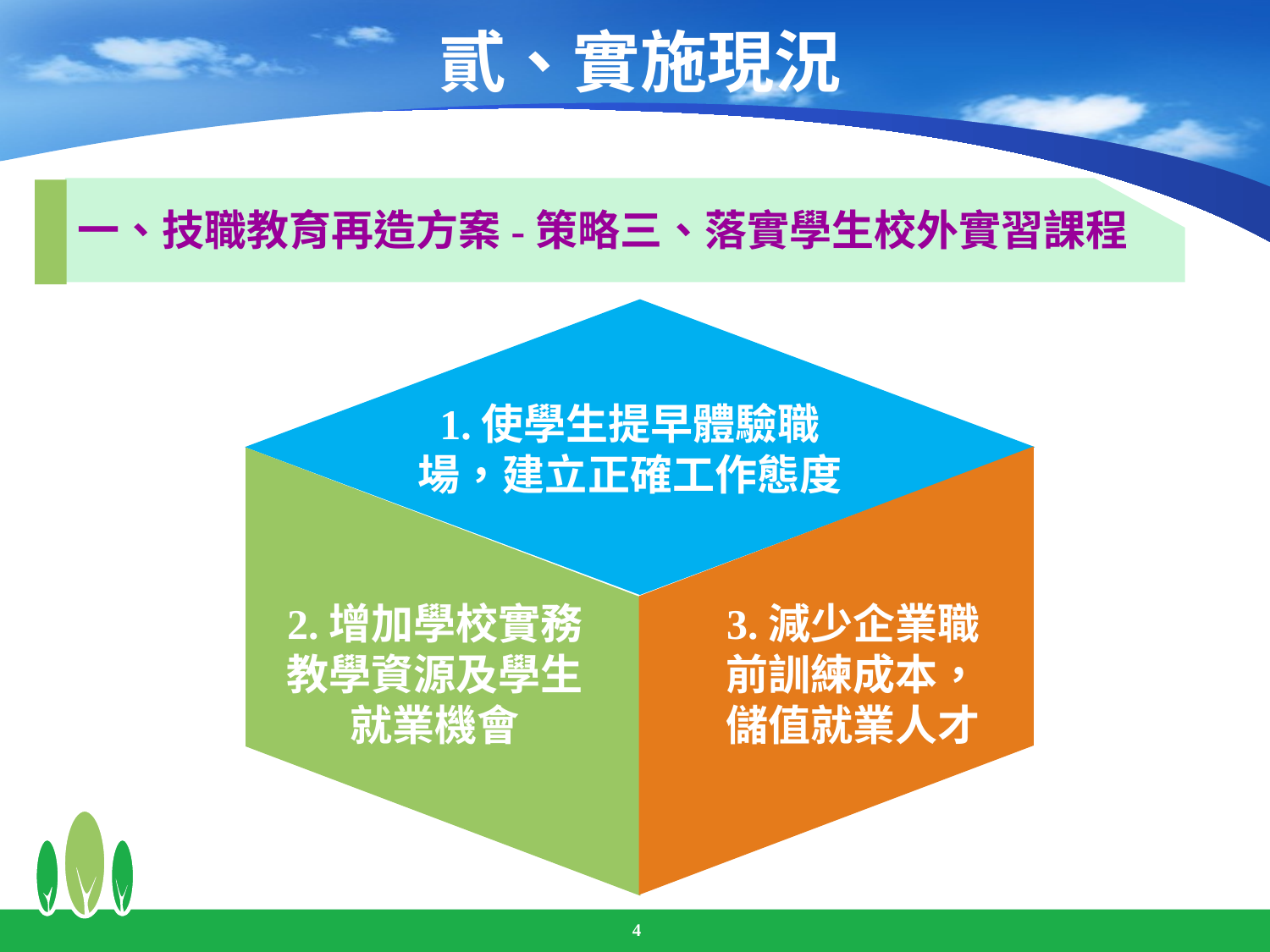

# 貳、實施現況

一、技職教育再造方案-策略三、落實學生校外實習課程

1.使學生提早體驗職場，建立正確工作態度
2.增加學校實務教學資源及學生就業機會
3.減少企業職前訓練成本，儲值就業人才
4